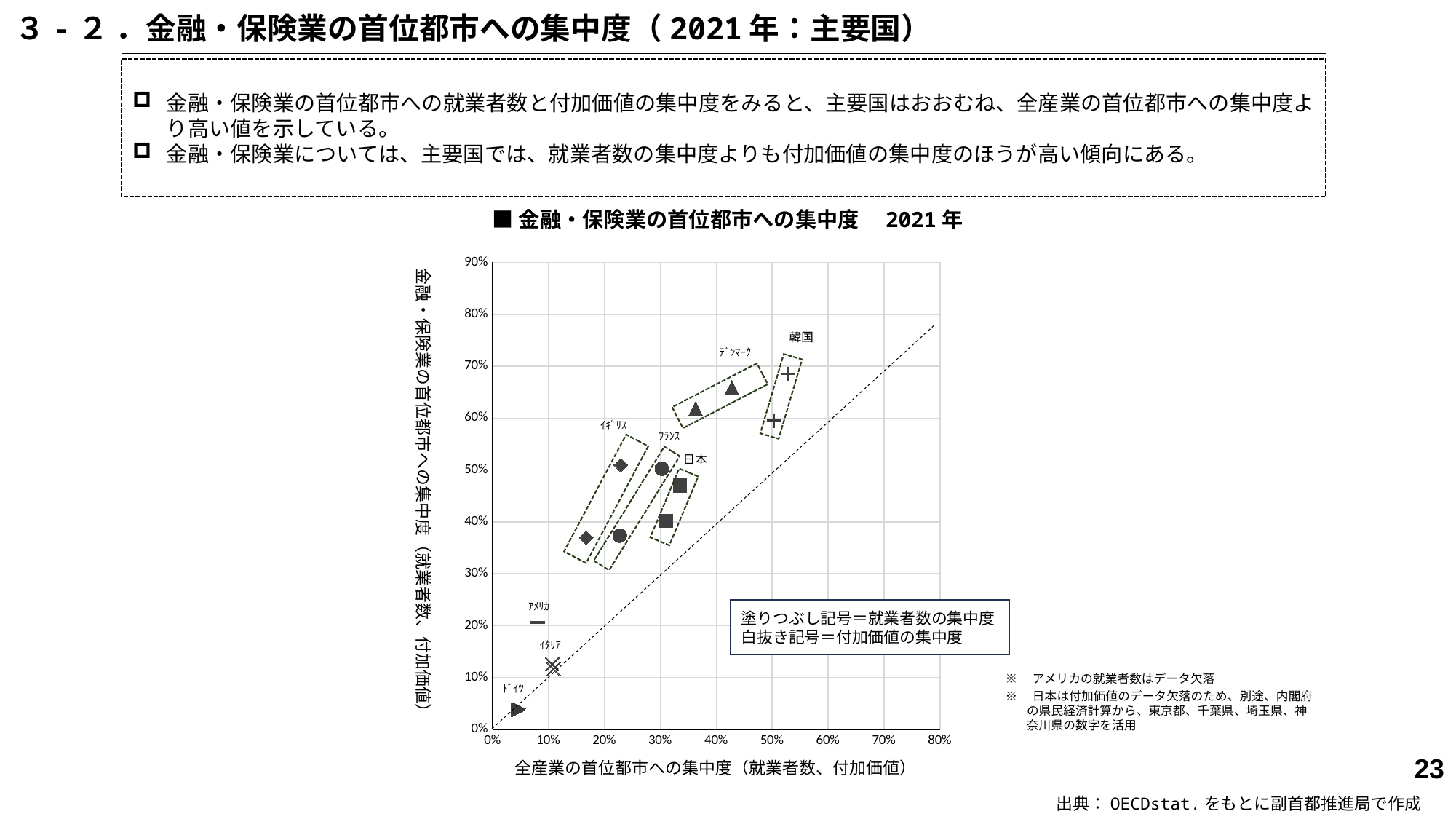

３-２ ．金融・保険業の首位都市への集中度（2021年：主要国）
金融・保険業の首位都市への就業者数と付加価値の集中度をみると、主要国はおおむね、全産業の首位都市への集中度より高い値を示している。
金融・保険業については、主要国では、就業者数の集中度よりも付加価値の集中度のほうが高い傾向にある。
■金融・保険業の首位都市への集中度　2021年

### Chart

| Category |  |  |
|---|---|---|
金融・保険業の首位都市への集中度（就業者数、付加価値）
韓国
ﾃﾞﾝﾏｰｸ

ｲｷﾞﾘｽ
ﾌﾗﾝｽ

日本

ｱﾒﾘｶ
塗りつぶし記号＝就業者数の集中度
白抜き記号＝付加価値の集中度
ｲﾀﾘｱ
※　アメリカの就業者数はデータ欠落
ﾄﾞｲﾂ
※　日本は付加価値のデータ欠落のため、別途、内閣府の県民経済計算から、東京都、千葉県、埼玉県、神奈川県の数字を活用
23
全産業の首位都市への集中度（就業者数、付加価値）
出典：OECDstat.をもとに副首都推進局で作成